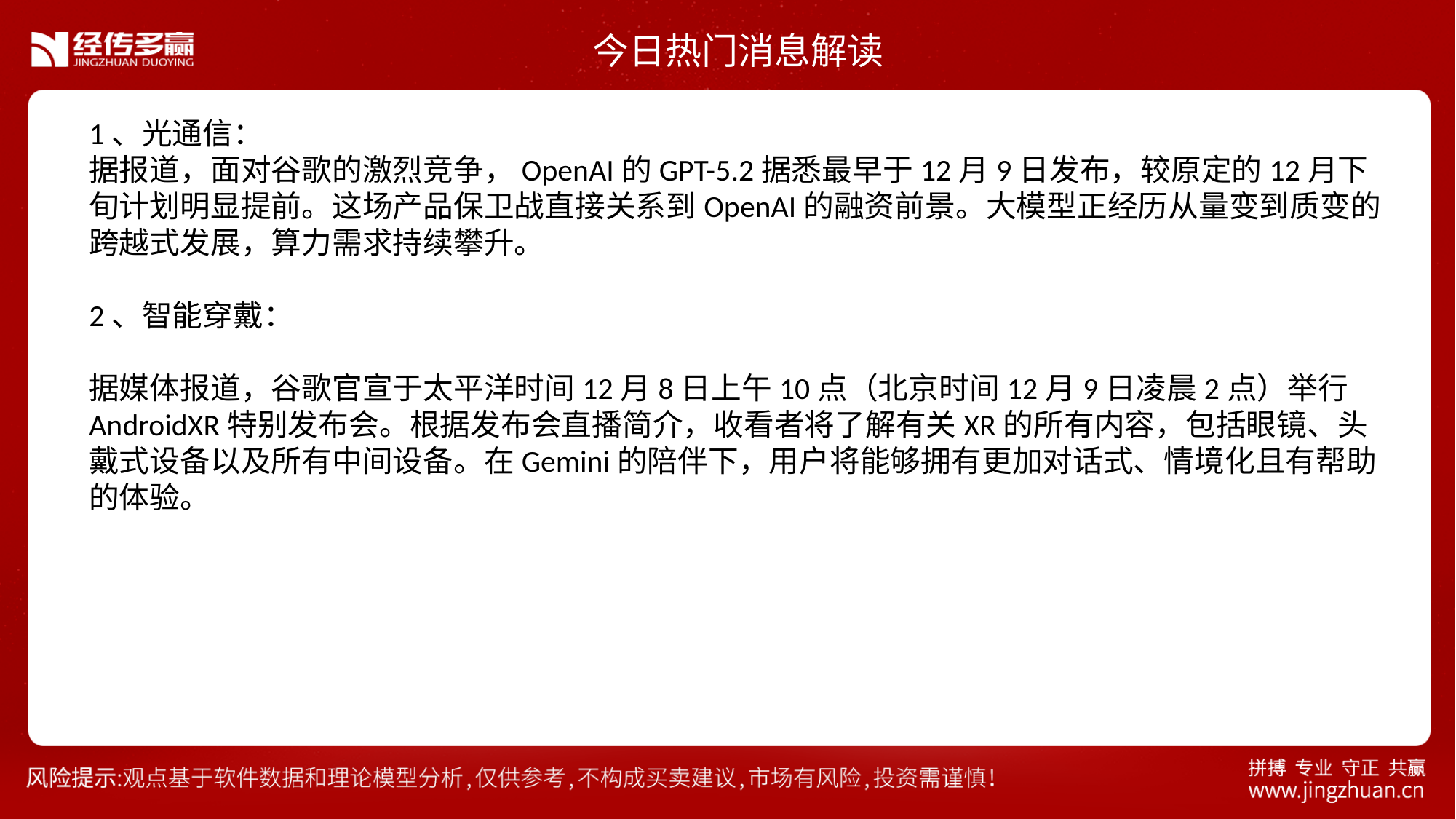

今日热门消息解读
1、光通信：
据报道，面对谷歌的激烈竞争，OpenAI的GPT-5.2据悉最早于12月9日发布，较原定的12月下旬计划明显提前。这场产品保卫战直接关系到OpenAI的融资前景。大模型正经历从量变到质变的跨越式发展，算力需求持续攀升。

2、智能穿戴：

据媒体报道，谷歌官宣于太平洋时间12月8日上午10点（北京时间12月9日凌晨2点）举行AndroidXR特别发布会。根据发布会直播简介，收看者将了解有关XR的所有内容，包括眼镜、头戴式设备以及所有中间设备。在Gemini的陪伴下，用户将能够拥有更加对话式、情境化且有帮助的体验。